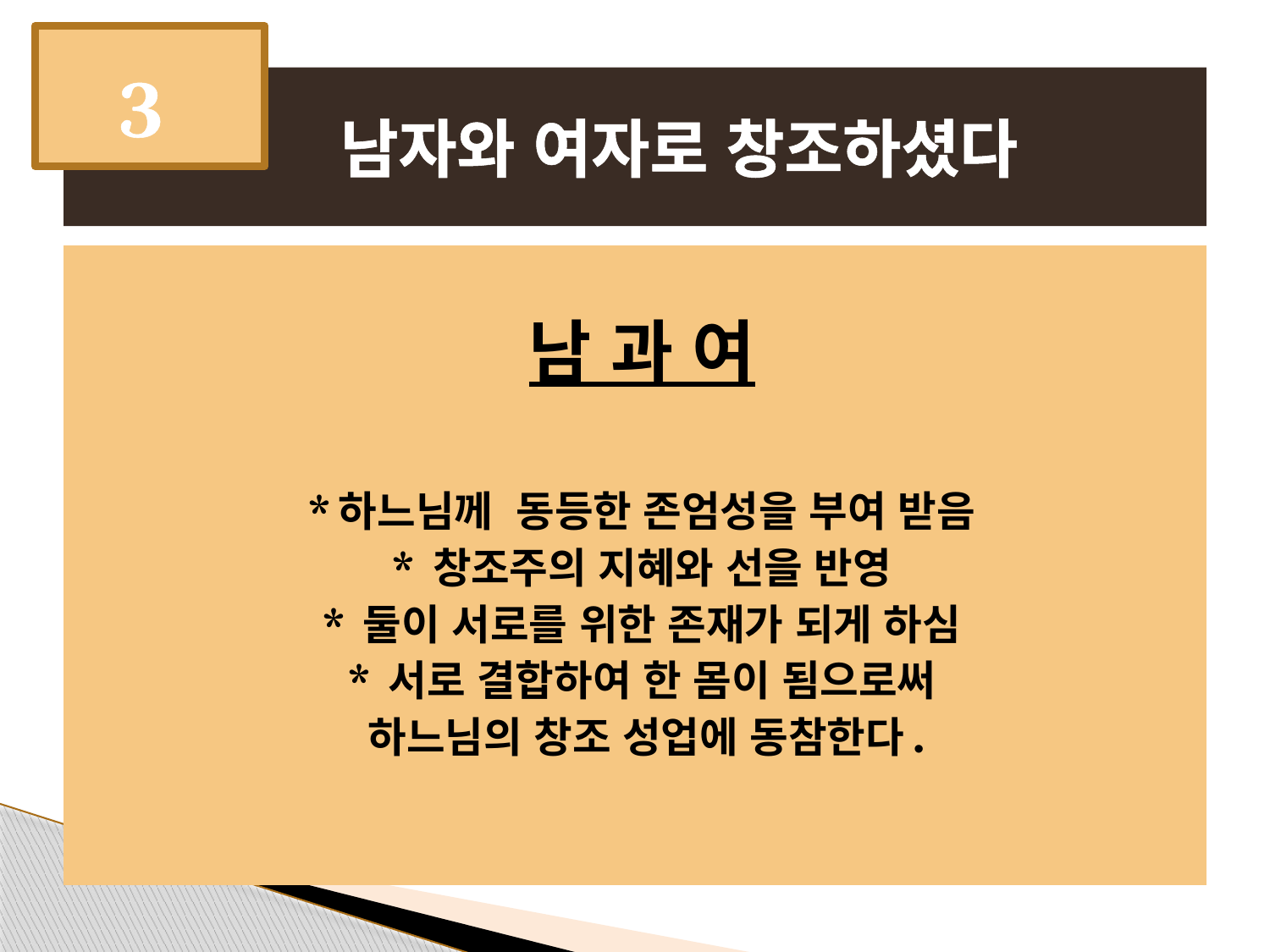

3
# 남자와 여자로 창조하셨다

남 과 여

*하느님께  동등한 존엄성을 부여 받음
* 창조주의 지혜와 선을 반영
* 둘이 서로를 위한 존재가 되게 하심
* 서로 결합하여 한 몸이 됨으로써
 하느님의 창조 성업에 동참한다.